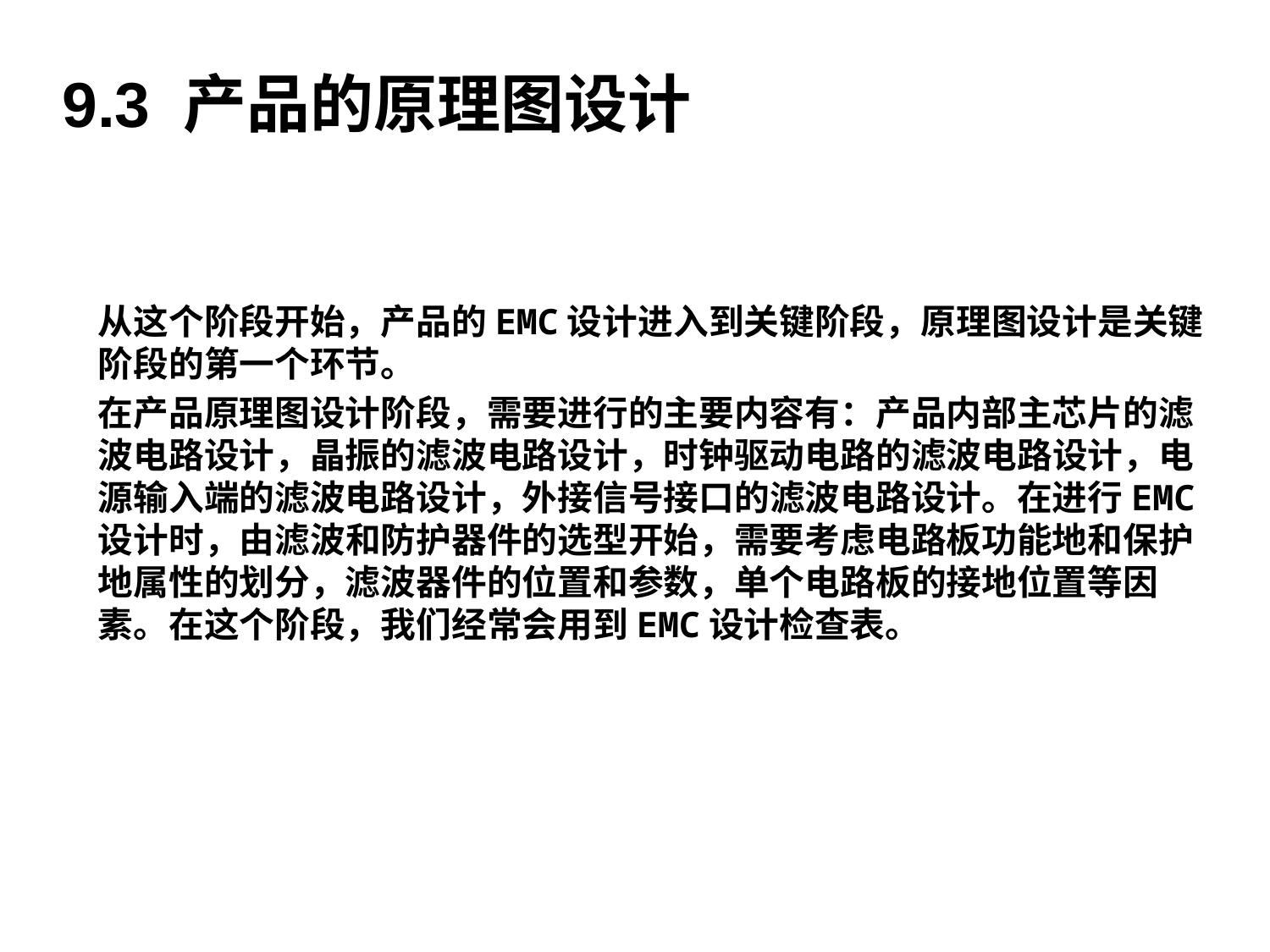

# 9.3 产品的原理图设计

从这个阶段开始，产品的EMC设计进入到关键阶段，原理图设计是关键阶段的第一个环节。
在产品原理图设计阶段，需要进行的主要内容有：产品内部主芯片的滤波电路设计，晶振的滤波电路设计，时钟驱动电路的滤波电路设计，电源输入端的滤波电路设计，外接信号接口的滤波电路设计。在进行EMC设计时，由滤波和防护器件的选型开始，需要考虑电路板功能地和保护地属性的划分，滤波器件的位置和参数，单个电路板的接地位置等因素。在这个阶段，我们经常会用到EMC设计检查表。
35